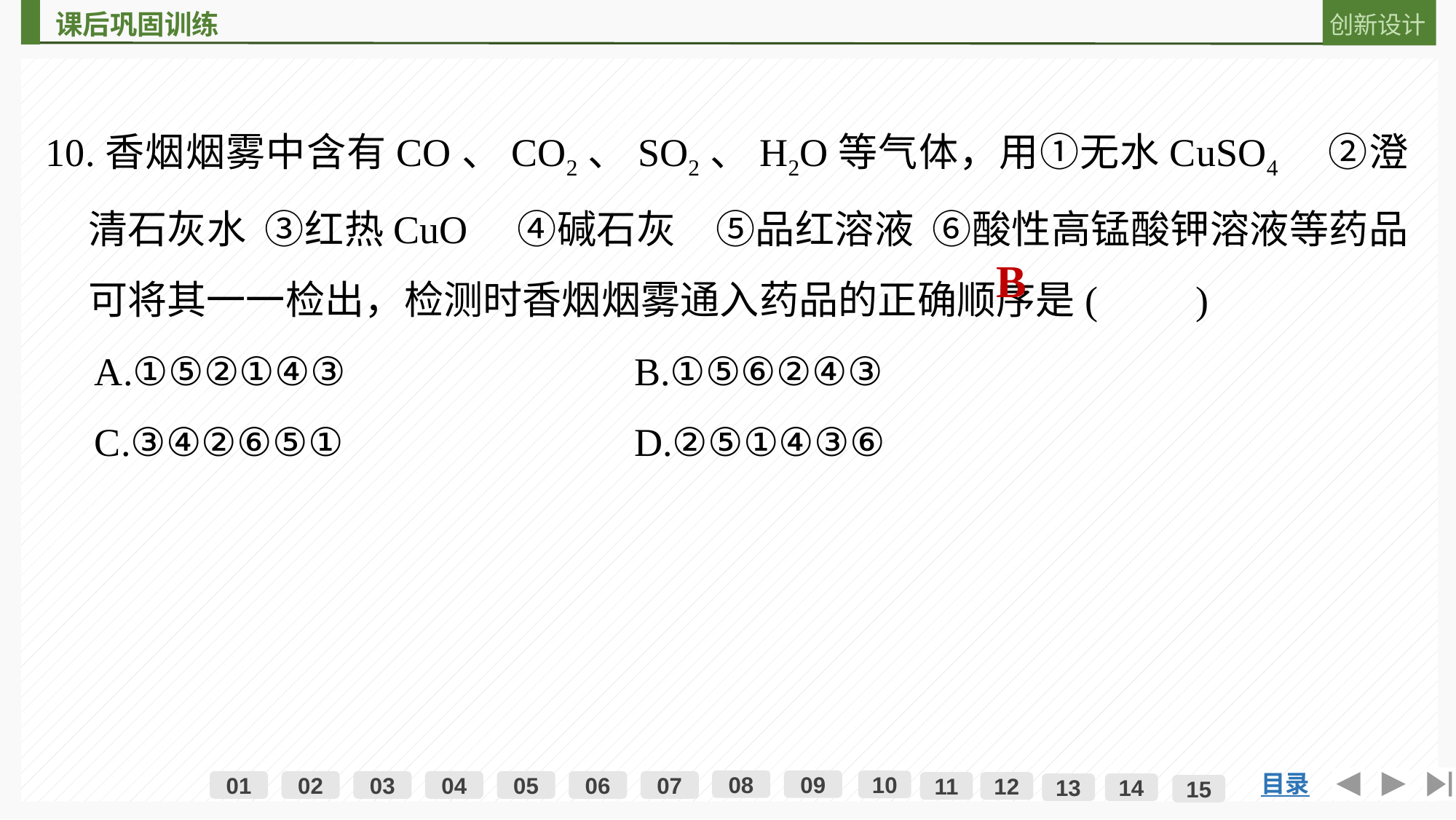

10.香烟烟雾中含有CO、CO2、SO2、H2O等气体，用①无水CuSO4　②澄清石灰水  ③红热CuO　④碱石灰　⑤品红溶液  ⑥酸性高锰酸钾溶液等药品可将其一一检出，检测时香烟烟雾通入药品的正确顺序是(　　)
　A.①⑤②①④③			B.①⑤⑥②④③
　C.③④②⑥⑤①			D.②⑤①④③⑥
B